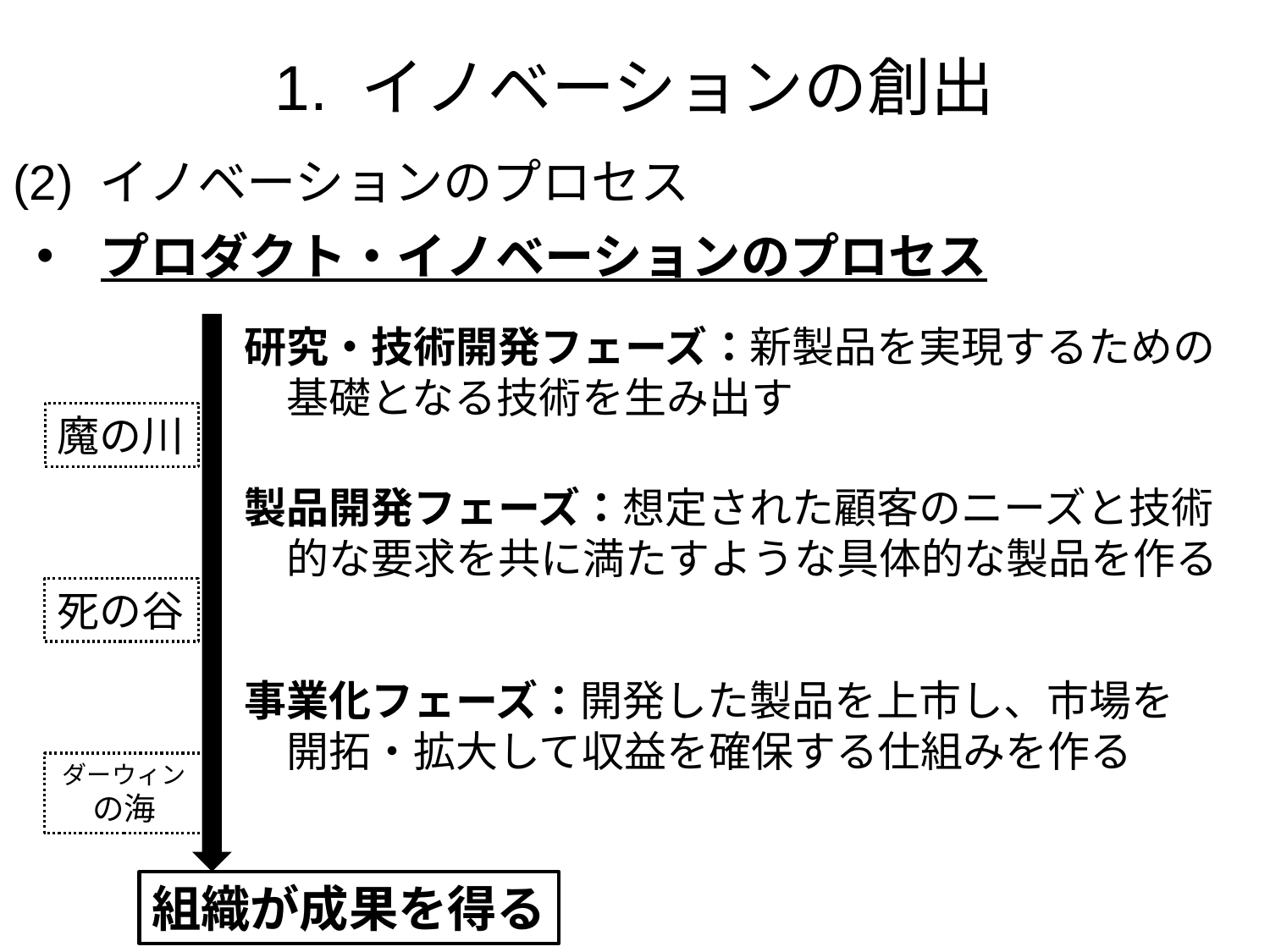

1. イノベーションの創出
　(2) イノベーションのプロセス
プロダクト・イノベーションのプロセス
研究・技術開発フェーズ：新製品を実現するための
　基礎となる技術を生み出す

魔の川
製品開発フェーズ：想定された顧客のニーズと技術
　的な要求を共に満たすような具体的な製品を作る
死の谷
事業化フェーズ：開発した製品を上市し、市場を
　開拓・拡大して収益を確保する仕組みを作る
ダーウィン
の海
組織が成果を得る